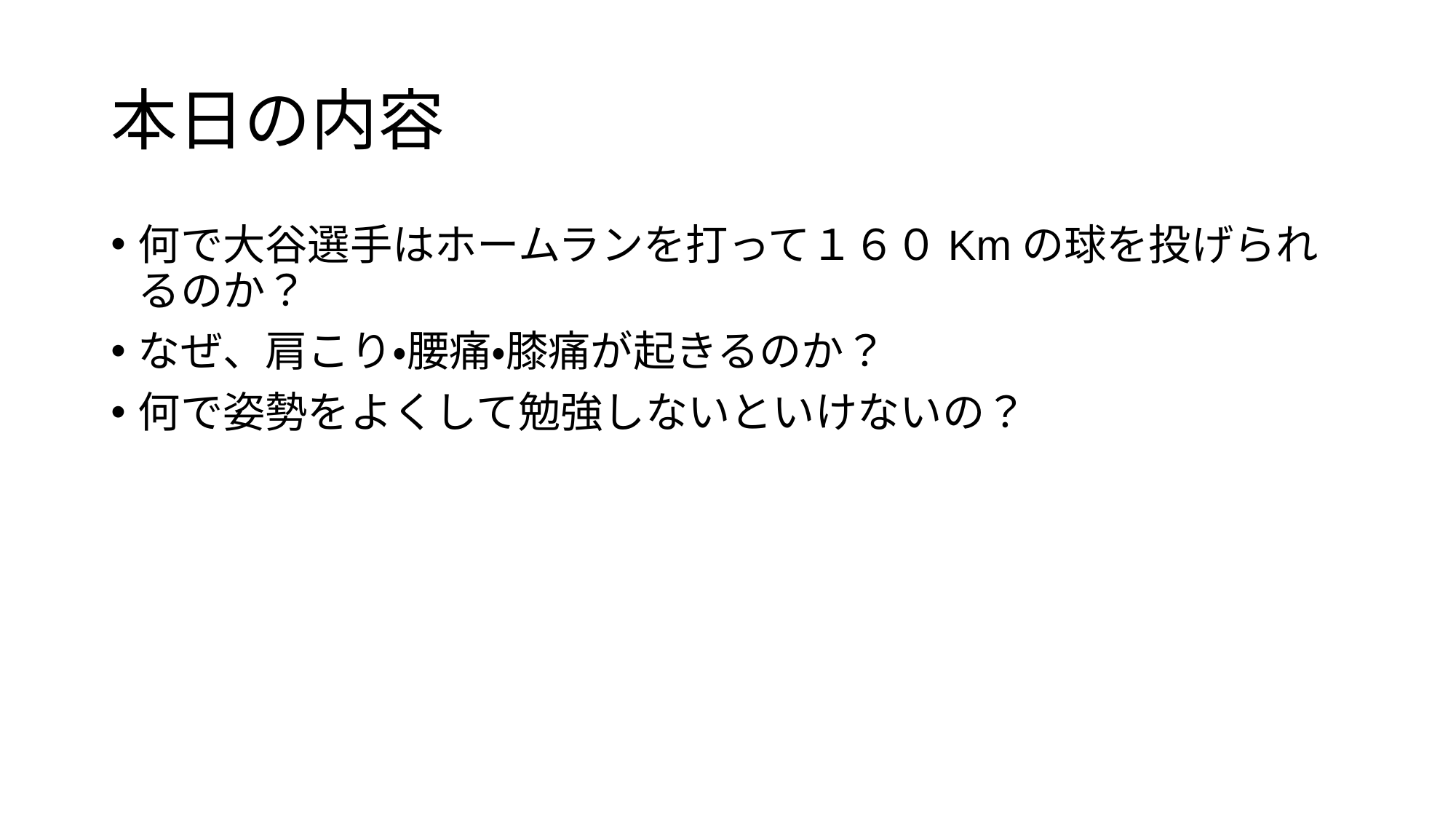

# 本日の内容
何で大谷選手はホームランを打って１６０Kmの球を投げられるのか？
なぜ、肩こり・腰痛・膝痛が起きるのか？
何で姿勢をよくして勉強しないといけないの？